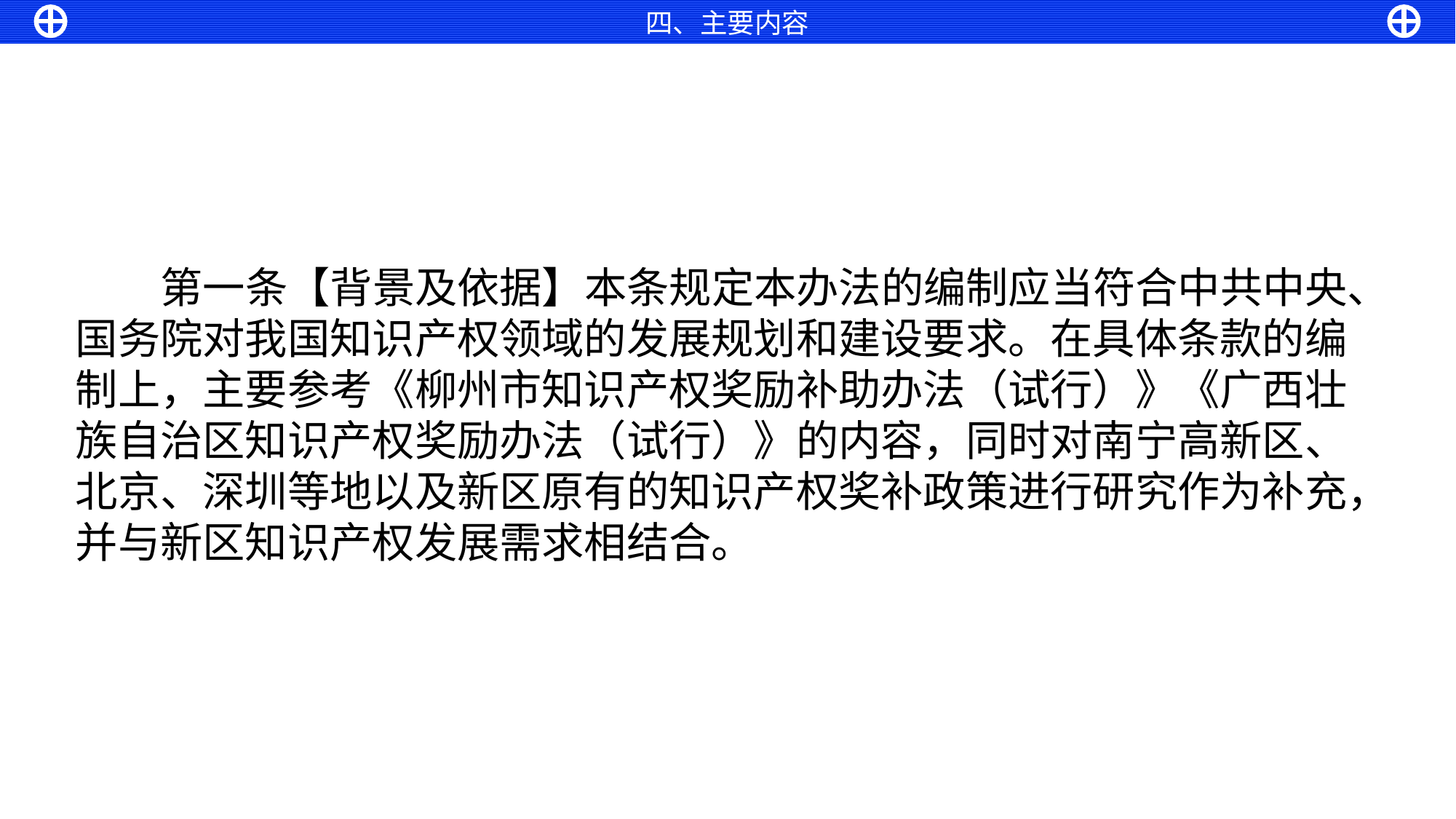

四、主要内容

第一条【背景及依据】本条规定本办法的编制应当符合中共中央、国务院对我国知识产权领域的发展规划和建设要求。在具体条款的编制上，主要参考《柳州市知识产权奖励补助办法（试行）》《广西壮族自治区知识产权奖励办法（试行）》的内容，同时对南宁高新区、北京、深圳等地以及新区原有的知识产权奖补政策进行研究作为补充，并与新区知识产权发展需求相结合。